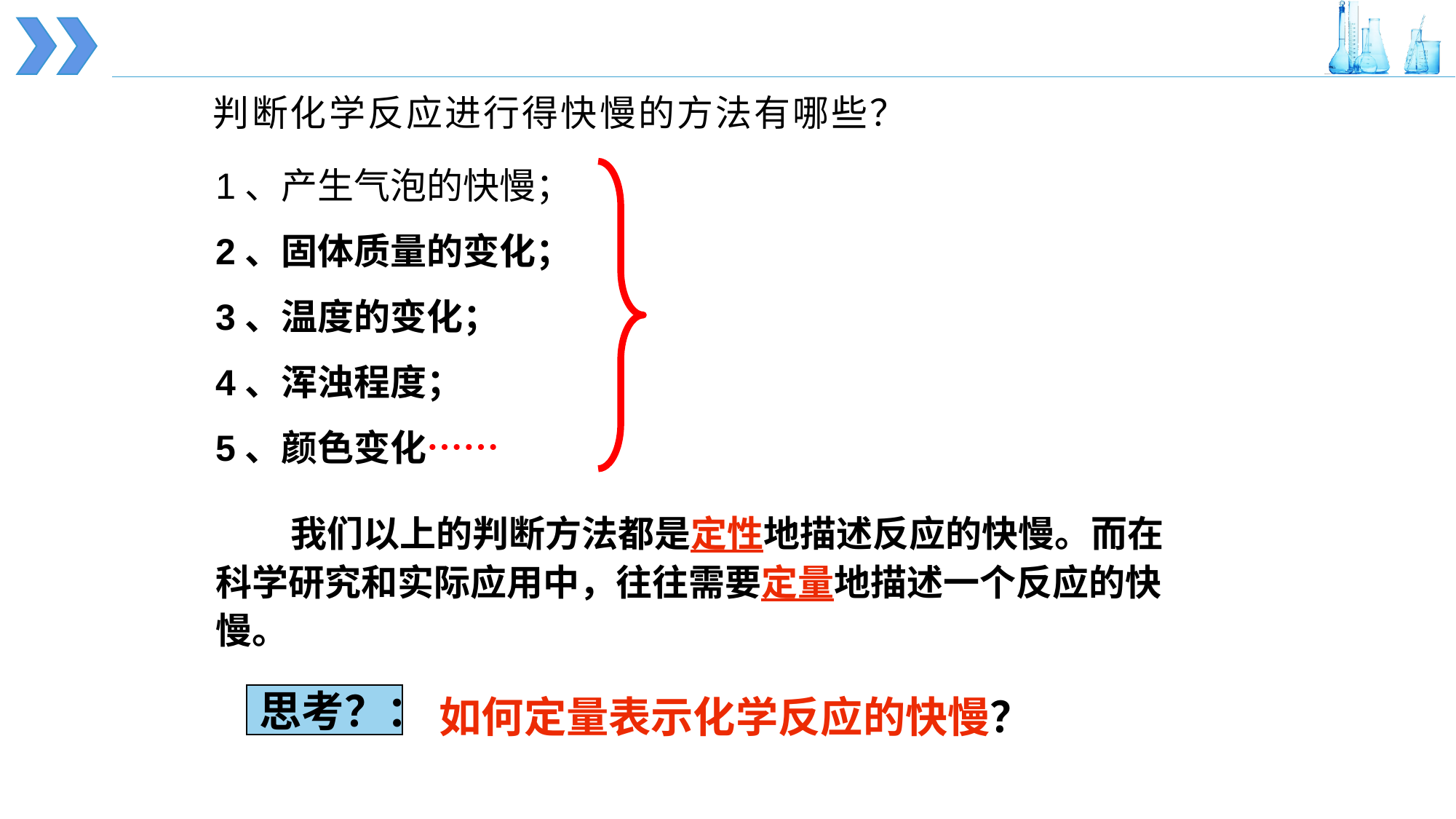

判断化学反应进行得快慢的方法有哪些？
1、产生气泡的快慢；
2、固体质量的变化；
3、温度的变化；
4、浑浊程度；
5、颜色变化……

       我们以上的判断方法都是定性地描述反应的快慢。而在科学研究和实际应用中，往往需要定量地描述一个反应的快慢。
如何定量表示化学反应的快慢？
   思考？：